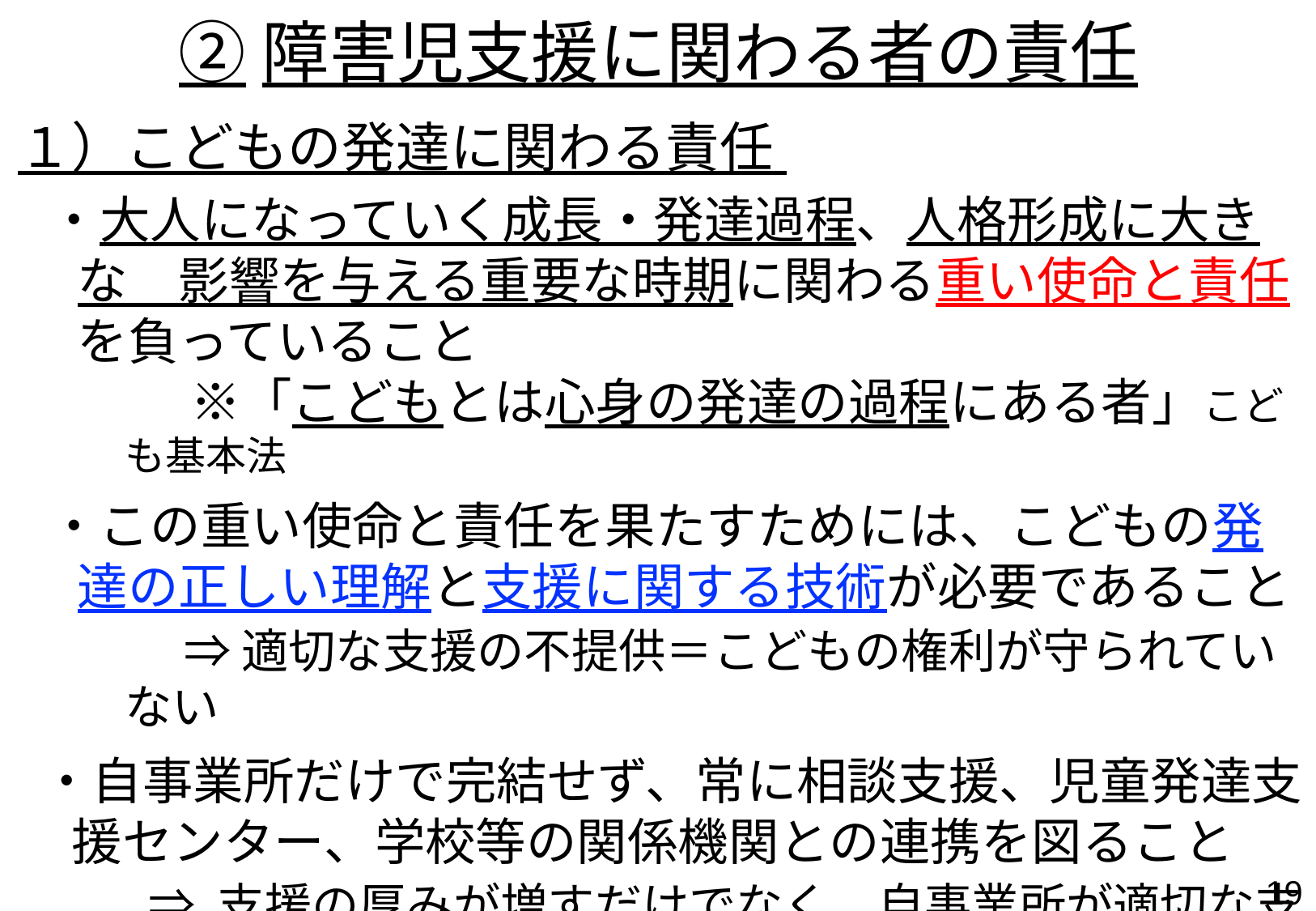

②障害児支援に関わる者の責任
１）こどもの発達に関わる責任
・大人になっていく成長・発達過程、人格形成に大きな　影響を与える重要な時期に関わる重い使命と責任を負っていること
　　※「こどもとは心身の発達の過程にある者」こども基本法
・この重い使命と責任を果たすためには、こどもの発達の正しい理解と支援に関する技術が必要であること
　　⇒ 適切な支援の不提供＝こどもの権利が守られていない
・自事業所だけで完結せず、常に相談支援、児童発達支援センター、学校等の関係機関との連携を図ること
⇒ 支援の厚みが増すだけでなく、自事業所が適切な支援を提供できているかについて他者の目が入ることになる

19